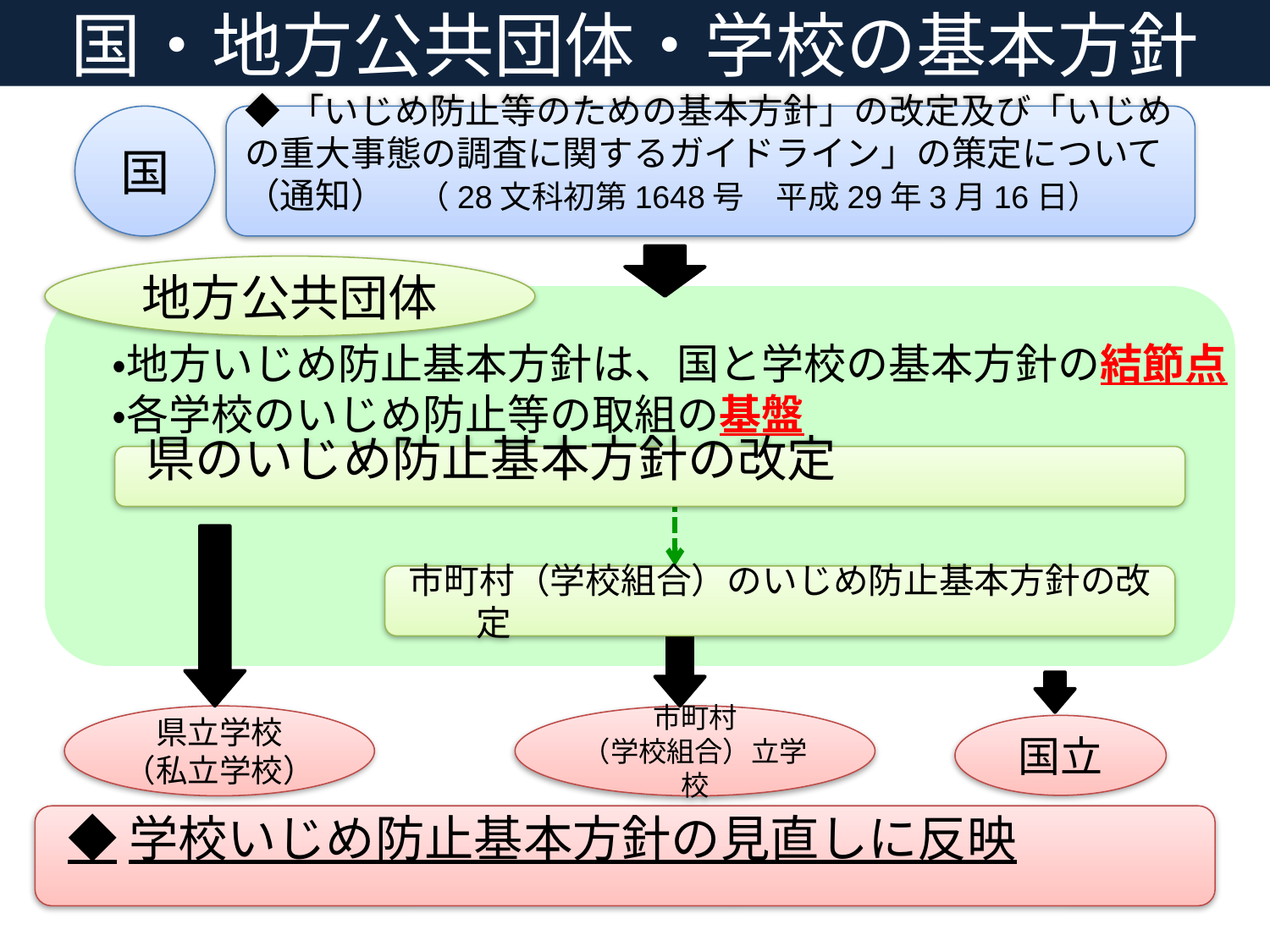

国・地方公共団体・学校の基本方針
国
◆「いじめ防止等のための基本方針」の改定及び「いじめの重大事態の調査に関するガイドライン」の策定について（通知）　（28文科初第1648号　平成29年3月16日）

地方公共団体

・地方いじめ防止基本方針は、国と学校の基本方針の結節点
・各学校のいじめ防止等の取組の基盤
県のいじめ防止基本方針の改定

市町村（学校組合）のいじめ防止基本方針の改定

県立学校
（私立学校）
市町村
（学校組合）立学校
国立
◆学校いじめ防止基本方針の見直しに反映